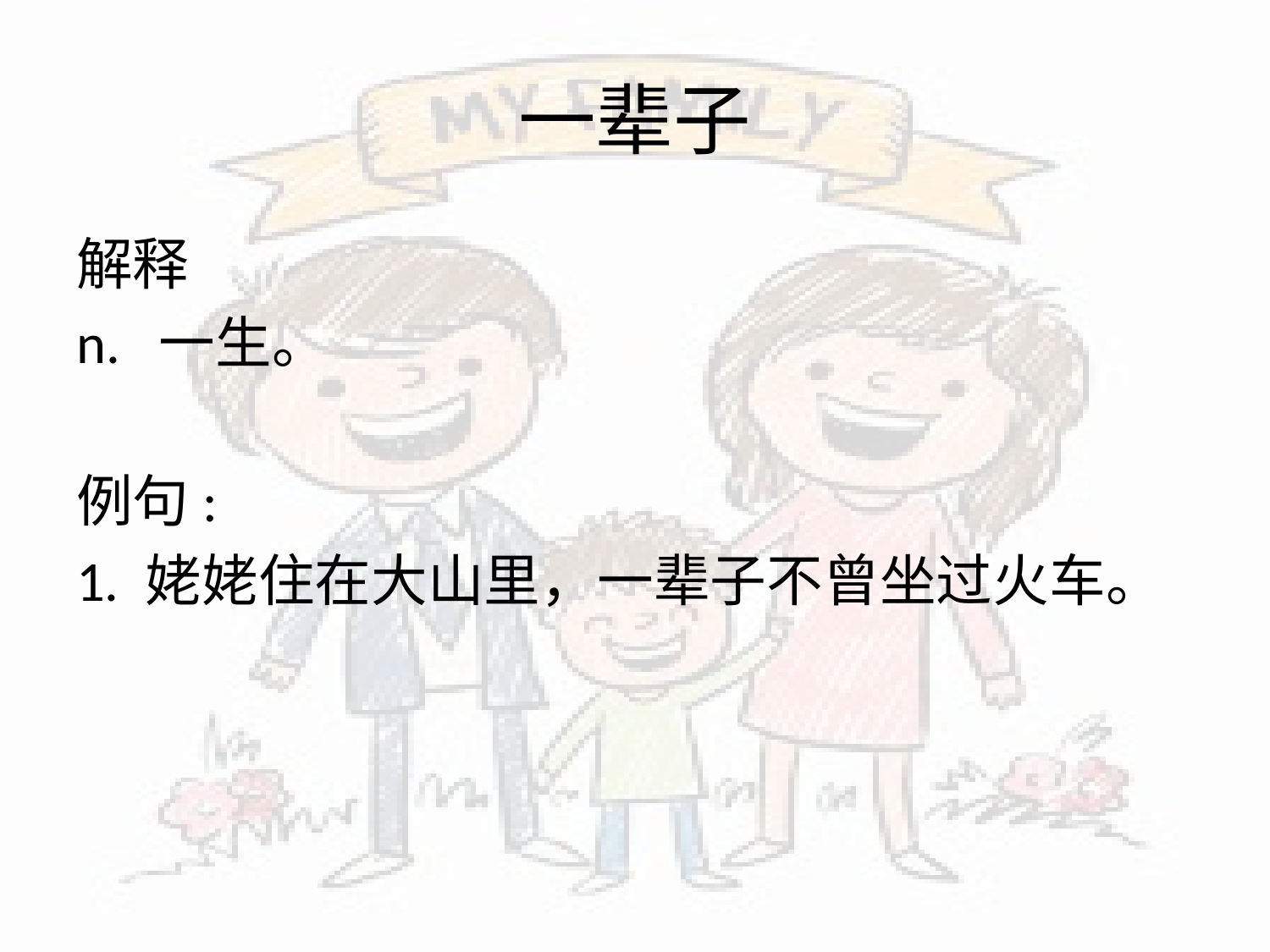

# 一辈子
解释
n.  一生。

例句:
1. 姥姥住在大山里，一辈子不曾坐过火车。